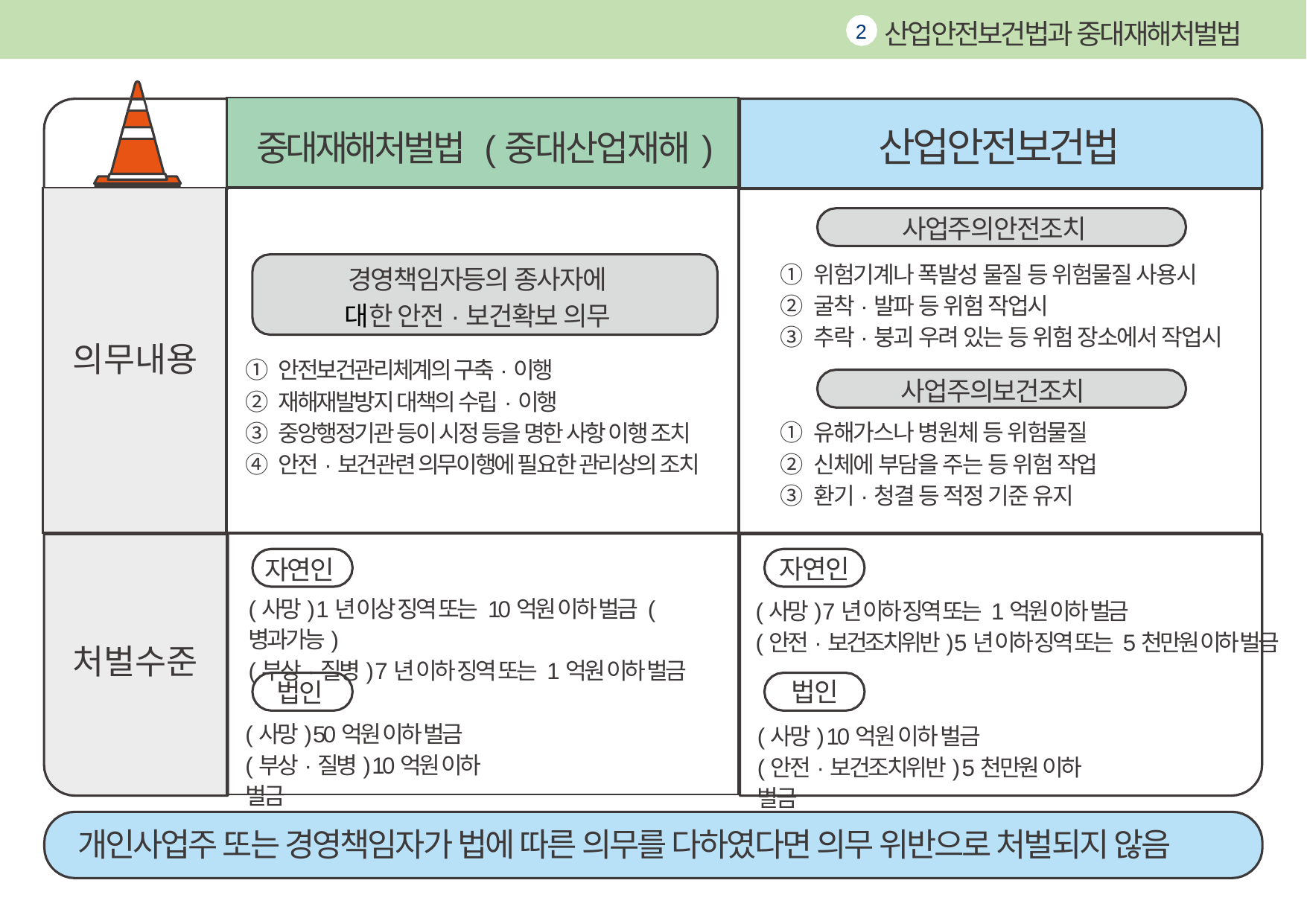

산업안전보건법과 중대재해처벌법
2

|  | 중대재해처벌법 (중대산업재해) | 산업안전보건법 |
| --- | --- | --- |
| 의무내용 |  |  |
| 처벌수준 |  |  |

사업주의안전조치

① 위험기계나 폭발성 물질 등 위험물질 사용시
② 굴착·발파 등 위험 작업시
③ 추락·붕괴 우려 있는 등 위험 장소에서 작업시
경영책임자등의 종사자에
대한 안전·보건확보 의무
① 안전보건관리체계의 구축·이행
② 재해재발방지 대책의 수립·이행
③ 중앙행정기관 등이 시정 등을 명한 사항 이행 조치
④ 안전·보건관련 의무이행에 필요한 관리상의 조치
사업주의보건조치

① 유해가스나 병원체 등 위험물질
② 신체에 부담을 주는 등 위험 작업
③ 환기·청결 등 적정 기준 유지

자연인
자연인

(사망) 1년 이상 징역 또는 10억원 이하 벌금 (병과가능)
(부상·질병) 7년 이하 징역 또는 1억원 이하 벌금
(사망) 7년 이하 징역 또는 1억원 이하 벌금
(안전·보건조치위반) 5년 이하 징역 또는 5천만원 이하 벌금
법인
법인

(사망) 50억원 이하 벌금
(부상·질병) 10억원 이하 벌금
(사망) 10억원 이하 벌금
(안전·보건조치위반) 5천만원 이하 벌금

개인사업주 또는 경영책임자가 법에 따른 의무를 다하였다면 의무 위반으로 처벌되지 않음